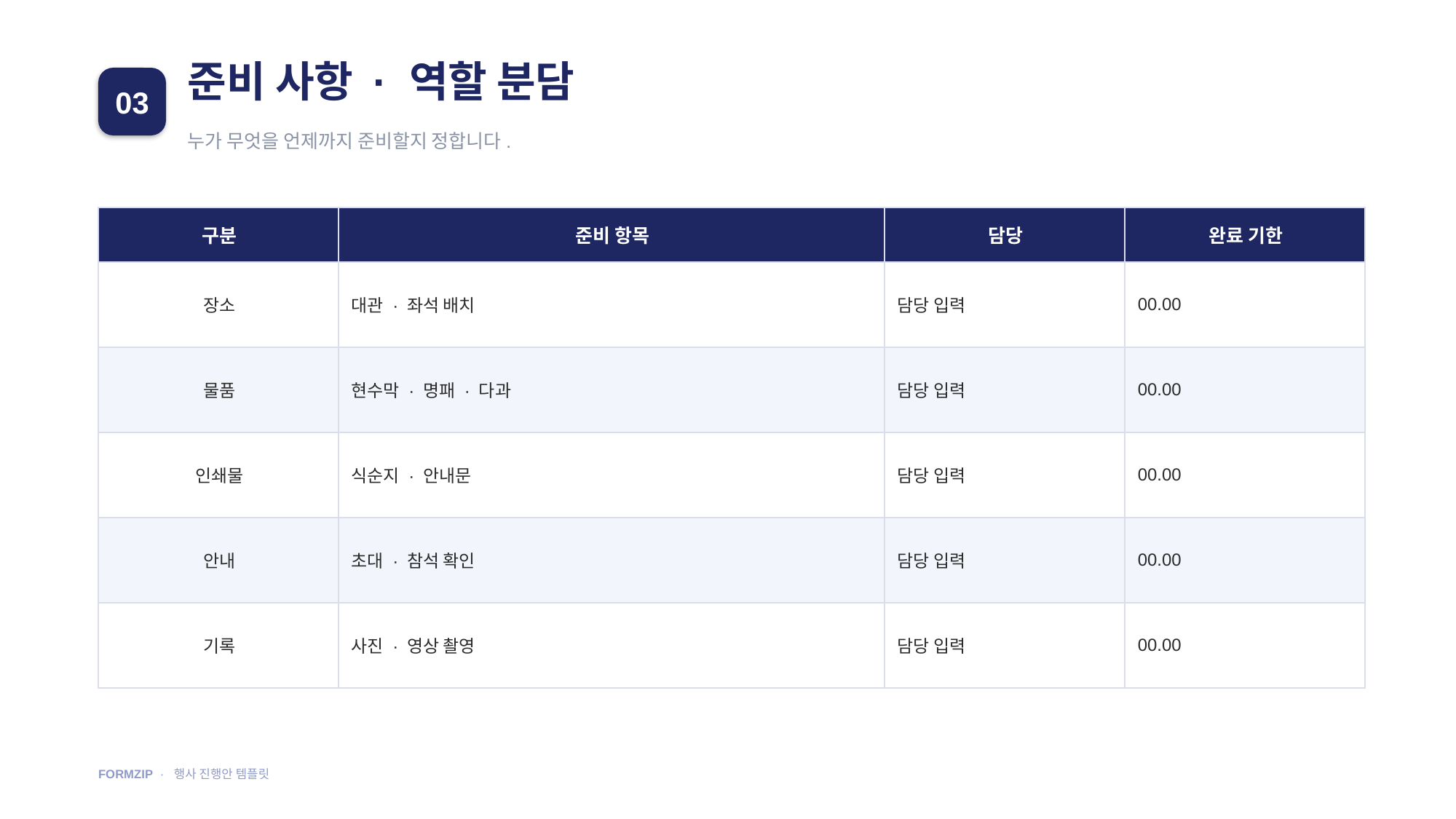

준비 사항 · 역할 분담
03
누가 무엇을 언제까지 준비할지 정합니다.
| 구분 | 준비 항목 | 담당 | 완료 기한 |
| --- | --- | --- | --- |
| 장소 | 대관 · 좌석 배치 | 담당 입력 | 00.00 |
| 물품 | 현수막 · 명패 · 다과 | 담당 입력 | 00.00 |
| 인쇄물 | 식순지 · 안내문 | 담당 입력 | 00.00 |
| 안내 | 초대 · 참석 확인 | 담당 입력 | 00.00 |
| 기록 | 사진 · 영상 촬영 | 담당 입력 | 00.00 |
FORMZIP  ·  행사 진행안 템플릿